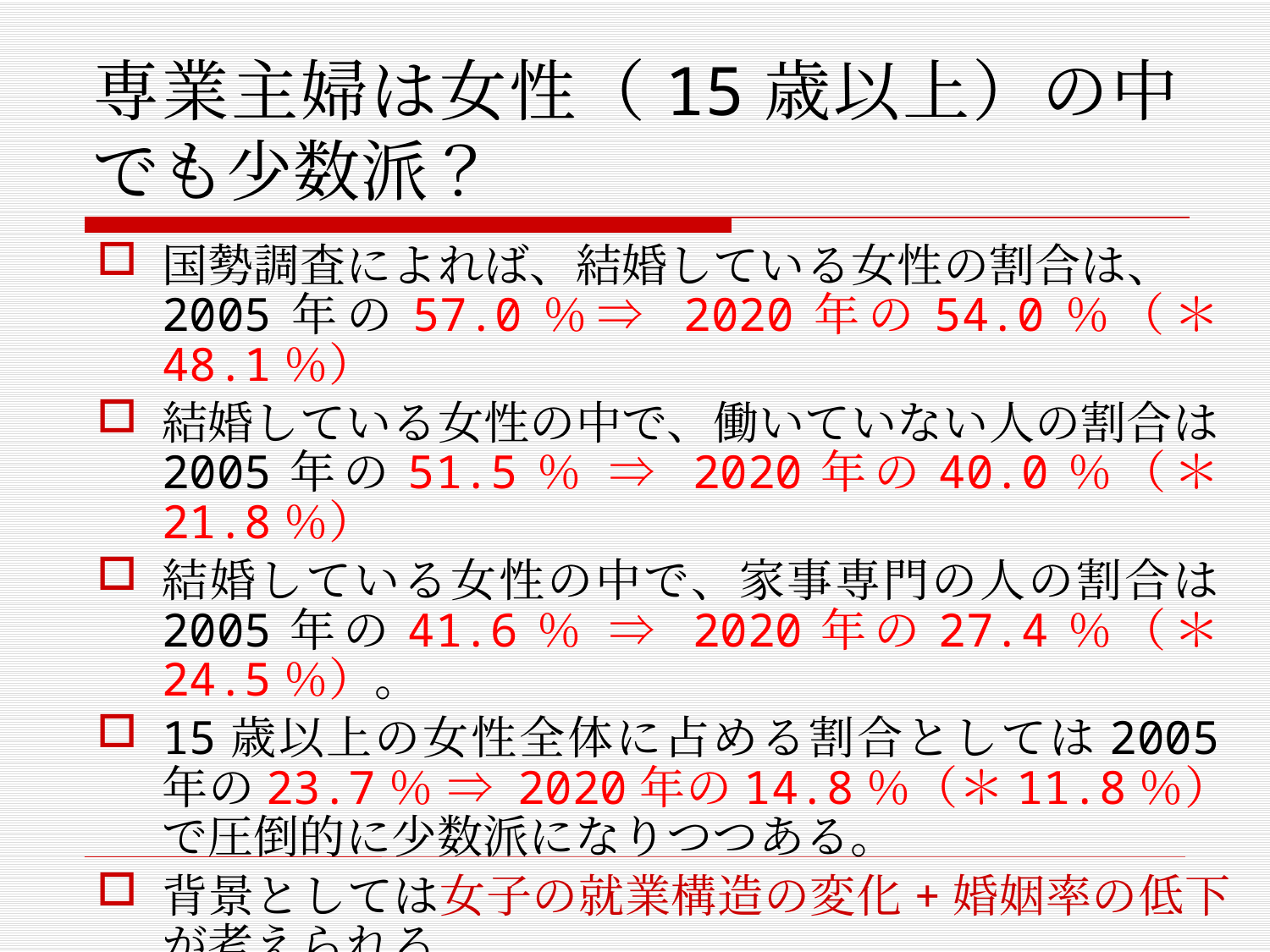

# 専業主婦は女性（15歳以上）の中でも少数派？
国勢調査によれば、結婚している女性の割合は、　2005年の57.0％⇒ 2020年の54.0％（＊48.1％）
結婚している女性の中で、働いていない人の割合は2005年の51.5％ ⇒ 2020年の40.0％（＊21.8％）
結婚している女性の中で、家事専門の人の割合は2005年の41.6％ ⇒ 2020年の27.4％（＊24.5％）。
15歳以上の女性全体に占める割合としては2005年の23.7％ ⇒ 2020年の14.8％（＊11.8％）で圧倒的に少数派になりつつある。
背景としては女子の就業構造の変化+婚姻率の低下が考えられる。